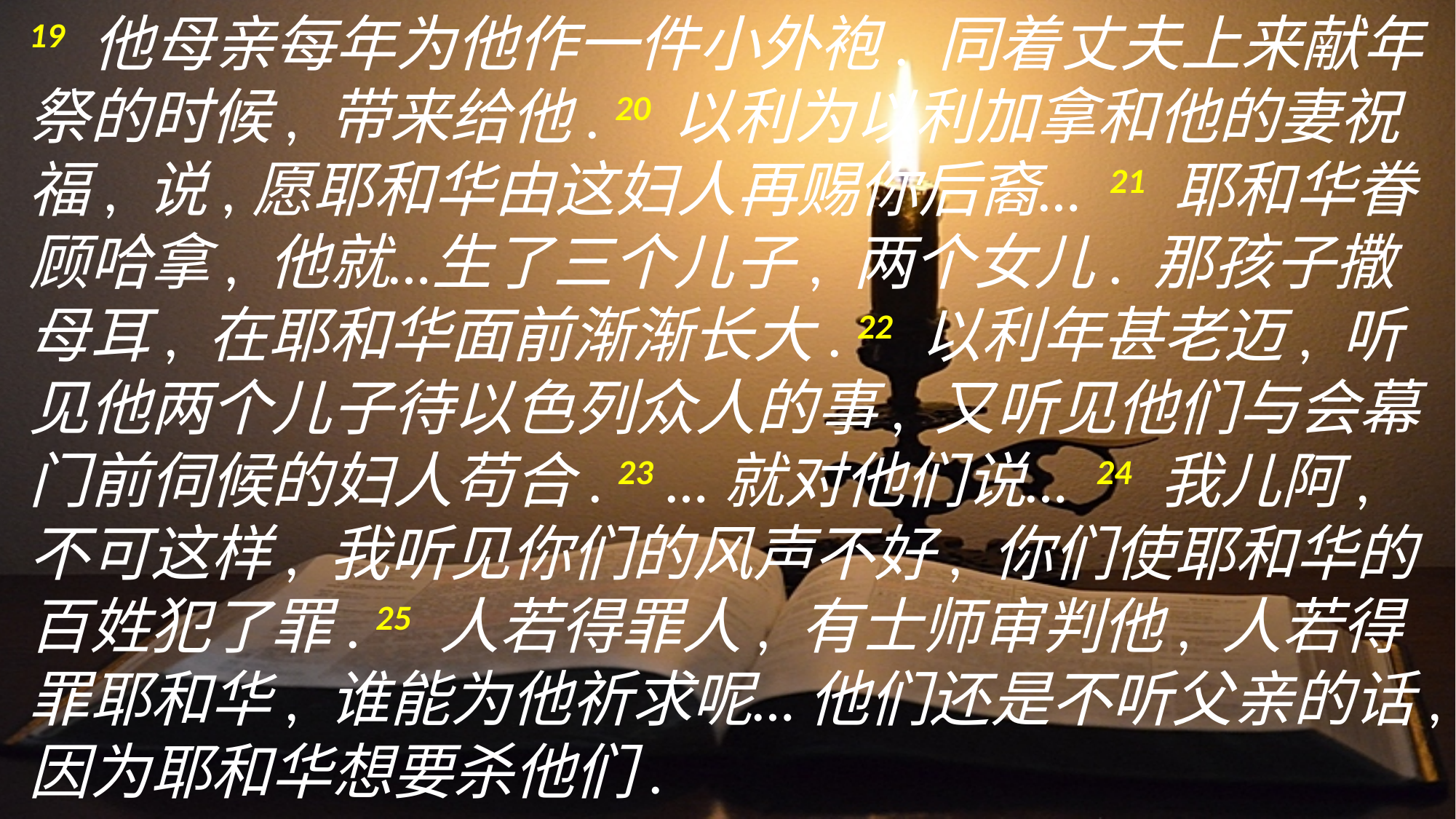

19 他母亲每年为他作一件小外袍. 同着丈夫上来献年祭的时候, 带来给他. 20 以利为以利加拿和他的妻祝福, 说,愿耶和华由这妇人再赐你后裔… 21 耶和华眷顾哈拿, 他就…生了三个儿子, 两个女儿. 那孩子撒母耳, 在耶和华面前渐渐长大. 22 以利年甚老迈, 听见他两个儿子待以色列众人的事, 又听见他们与会幕门前伺候的妇人苟合. 23 …就对他们说… 24 我儿阿, 不可这样, 我听见你们的风声不好, 你们使耶和华的百姓犯了罪. 25 人若得罪人, 有士师审判他, 人若得罪耶和华, 谁能为他祈求呢… 他们还是不听父亲的话, 因为耶和华想要杀他们.